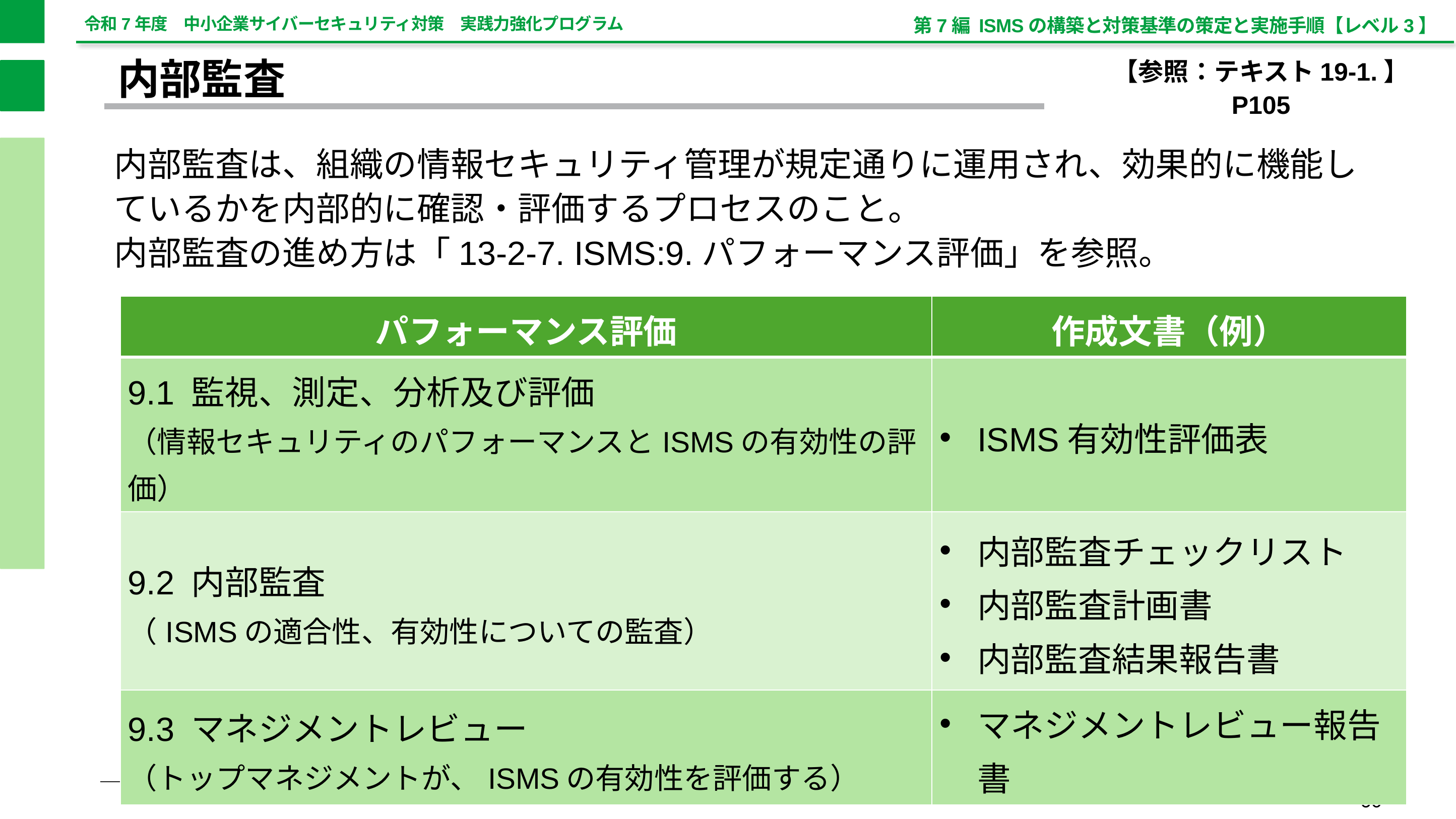

第7編 ISMSの構築と対策基準の策定と実施手順【レベル3】
【参照：テキスト19-1.】
P105
内部監査
内部監査は、組織の情報セキュリティ管理が規定通りに運用され、効果的に機能しているかを内部的に確認・評価するプロセスのこと。
内部監査の進め方は「13-2-7. ISMS:9.パフォーマンス評価」を参照。
| パフォーマンス評価 | 作成文書（例） |
| --- | --- |
| 9.1 監視、測定、分析及び評価 （情報セキュリティのパフォーマンスとISMSの有効性の評価） | ISMS有効性評価表 |
| 9.2 内部監査 （ISMSの適合性、有効性についての監査） | 内部監査チェックリスト 内部監査計画書 内部監査結果報告書 |
| 9.3 マネジメントレビュー （トップマネジメントが、ISMSの有効性を評価する） | マネジメントレビュー報告書 |